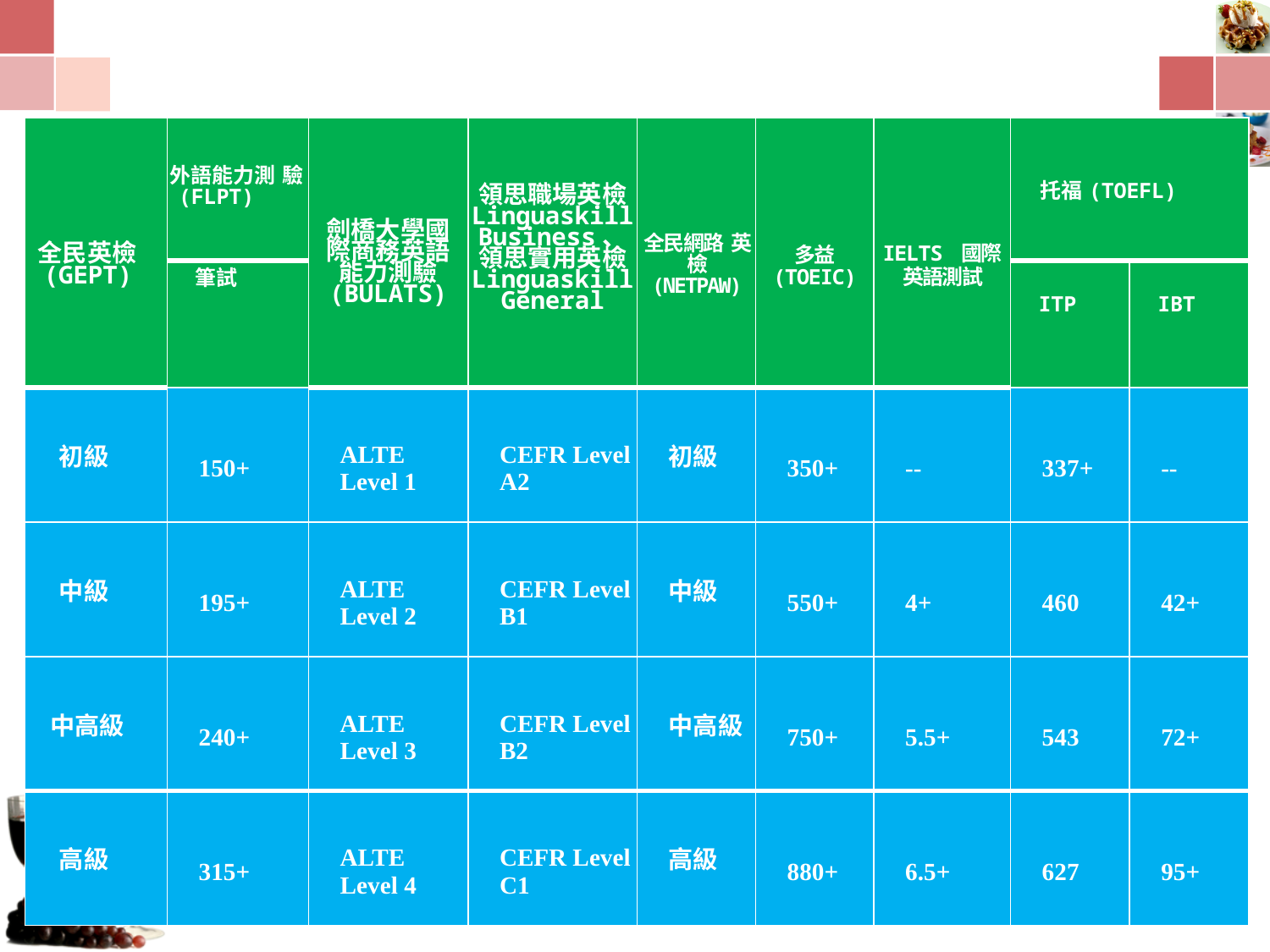

| 全民英檢 (GEPT) | 外語能力測 驗(FLPT) | 劍橋大學國 際商務英語 能力測驗 (BULATS) | 領思職場英檢 Linguaskill Business、 領思實用英檢 Linguaskill General | 全民網路 英檢 (NETPAW) | 多益 (TOEIC) | IELTS 國際 英語測試 | 托福(TOEFL) |  |
| --- | --- | --- | --- | --- | --- | --- | --- | --- |
|  | 筆試 |  |  |  |  |  | ITP | IBT |
| 初級 | 150+ | ALTE Level 1 | CEFR Level A2 | 初級 | 350+ | -- | 337+ | -- |
| 中級 | 195+ | ALTE Level 2 | CEFR Level B1 | 中級 | 550+ | 4+ | 460 | 42+ |
| 中高級 | 240+ | ALTE Level 3 | CEFR Level B2 | 中高級 | 750+ | 5.5+ | 543 | 72+ |
| 高級 | 315+ | ALTE Level 4 | CEFR Level C1 | 高級 | 880+ | 6.5+ | 627 | 95+ |
6